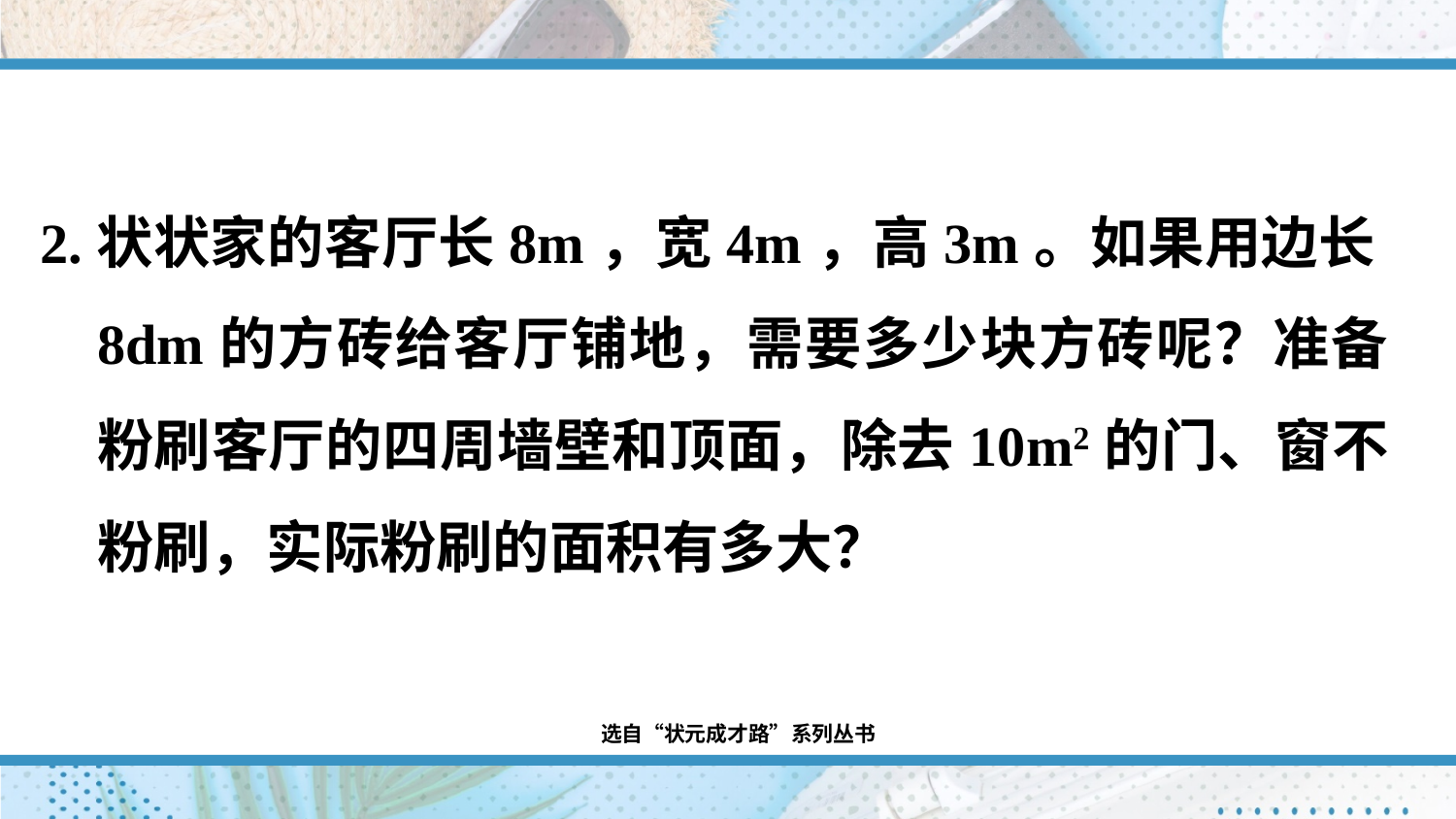

2.状状家的客厅长8m，宽4m，高3m。如果用边长8dm的方砖给客厅铺地，需要多少块方砖呢？准备粉刷客厅的四周墙壁和顶面，除去10m2的门、窗不粉刷，实际粉刷的面积有多大？
选自“状元成才路”系列丛书